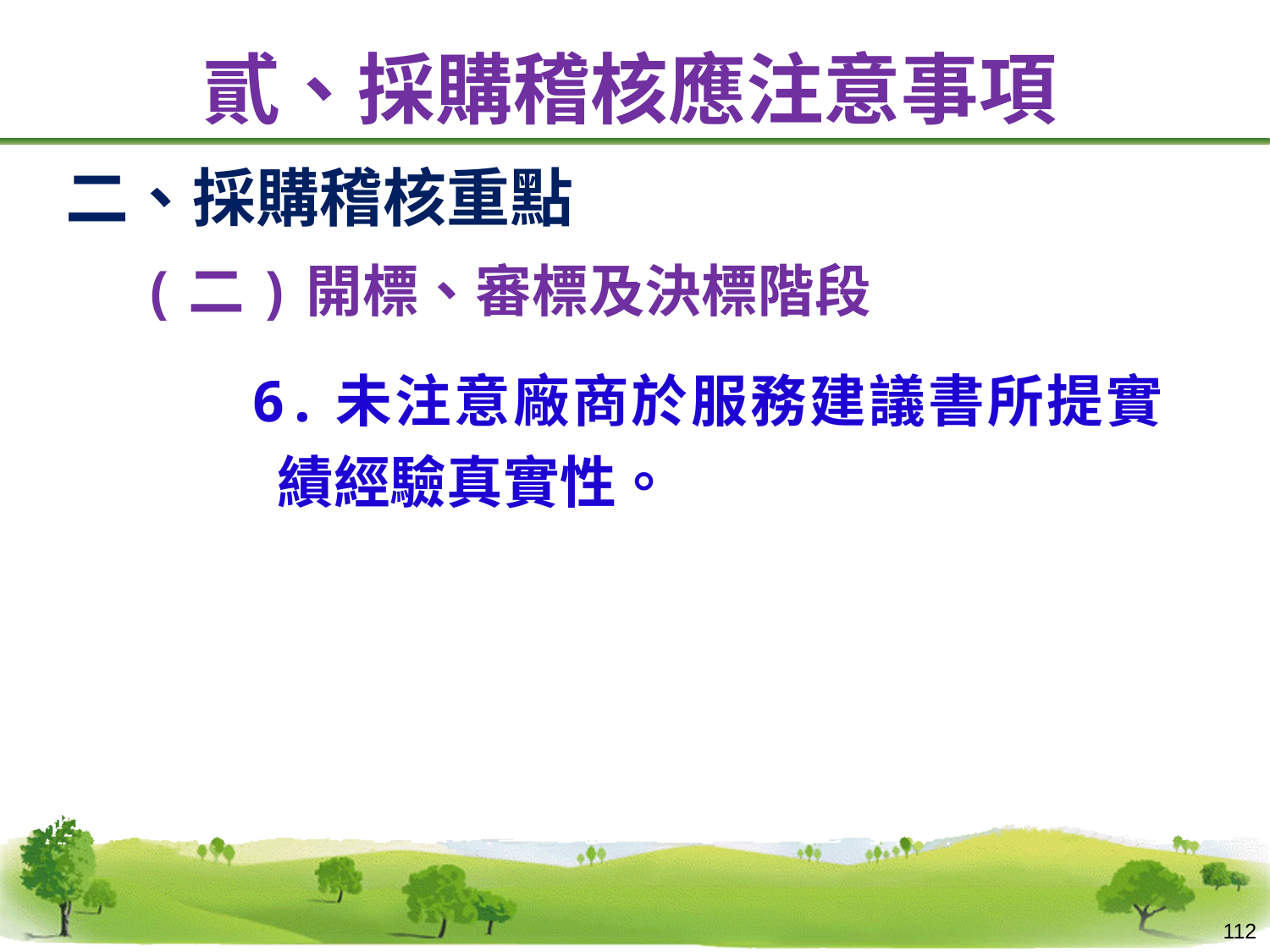

# 貳、採購稽核應注意事項
二、採購稽核重點
(二)開標、審標及決標階段
   6.未注意廠商於服務建議書所提實績經驗真實性。

112